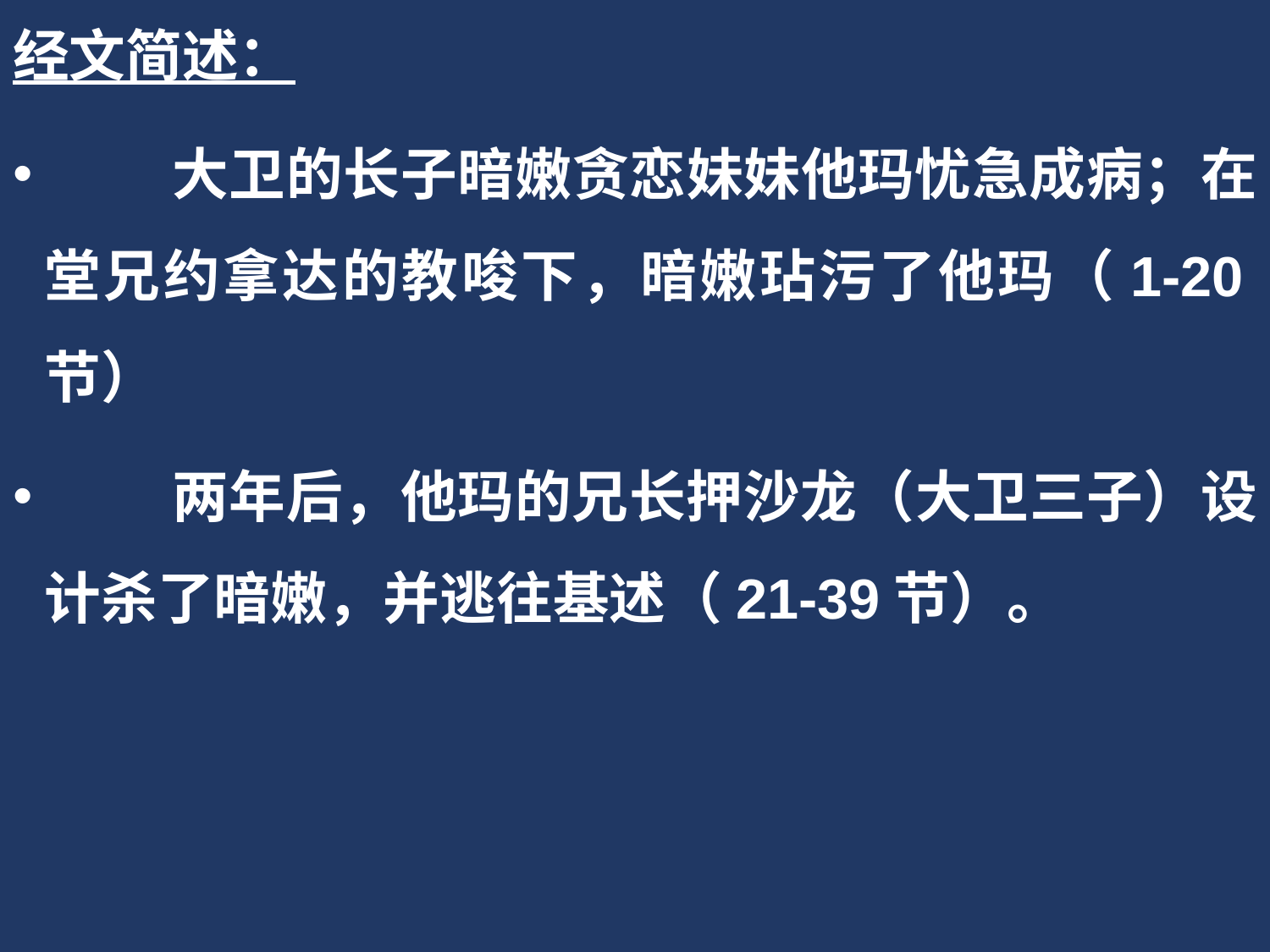

经文简述：
	大卫的长子暗嫩贪恋妹妹他玛忧急成病；在堂兄约拿达的教唆下，暗嫩玷污了他玛（1-20节）
	两年后，他玛的兄长押沙龙（大卫三子）设计杀了暗嫩，并逃往基述（21-39节）。